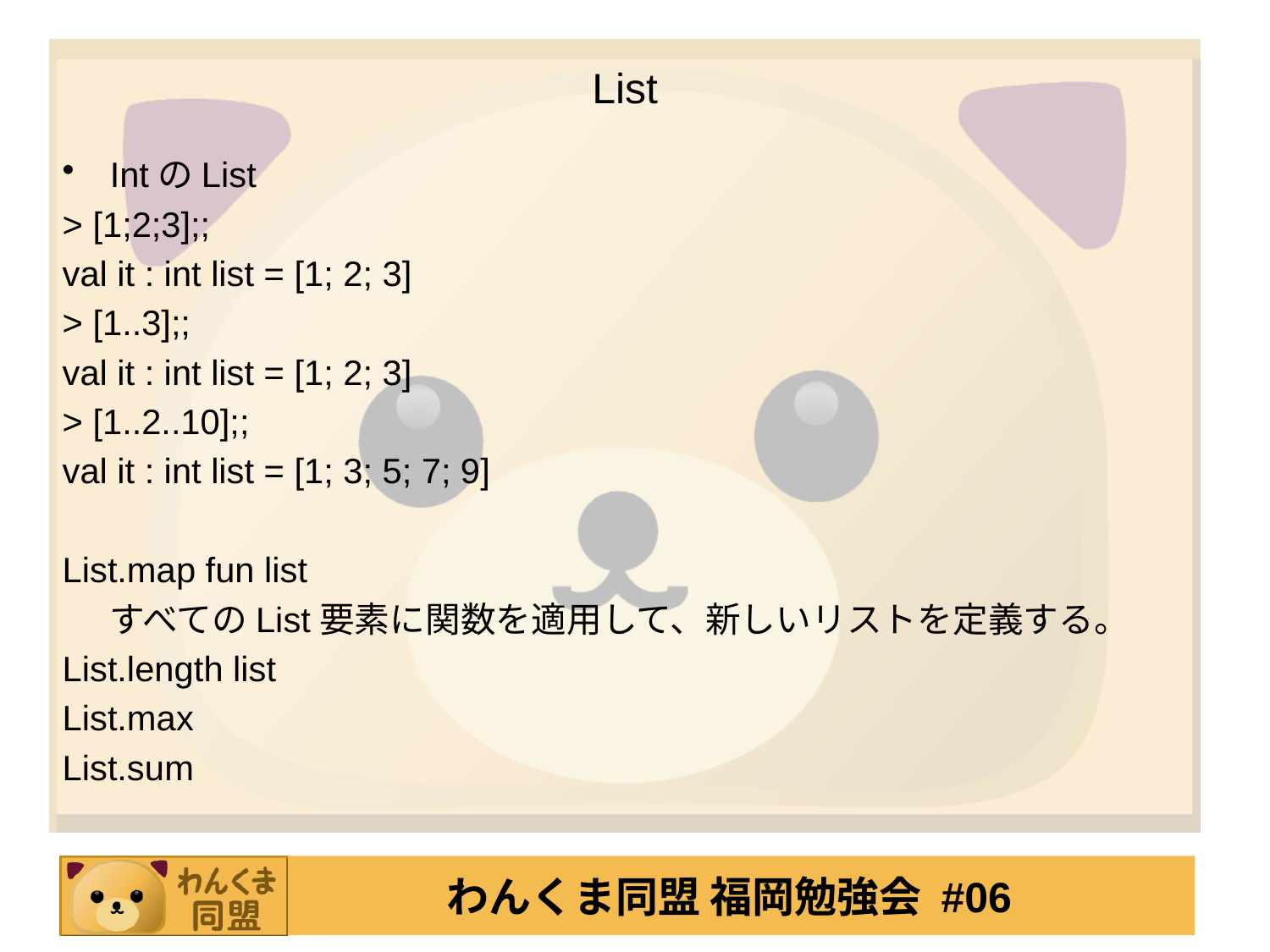

# List
IntのList
> [1;2;3];;
val it : int list = [1; 2; 3]
> [1..3];;
val it : int list = [1; 2; 3]
> [1..2..10];;
val it : int list = [1; 3; 5; 7; 9]

List.map fun list
	すべてのList要素に関数を適用して、新しいリストを定義する。
List.length list
List.max
List.sum